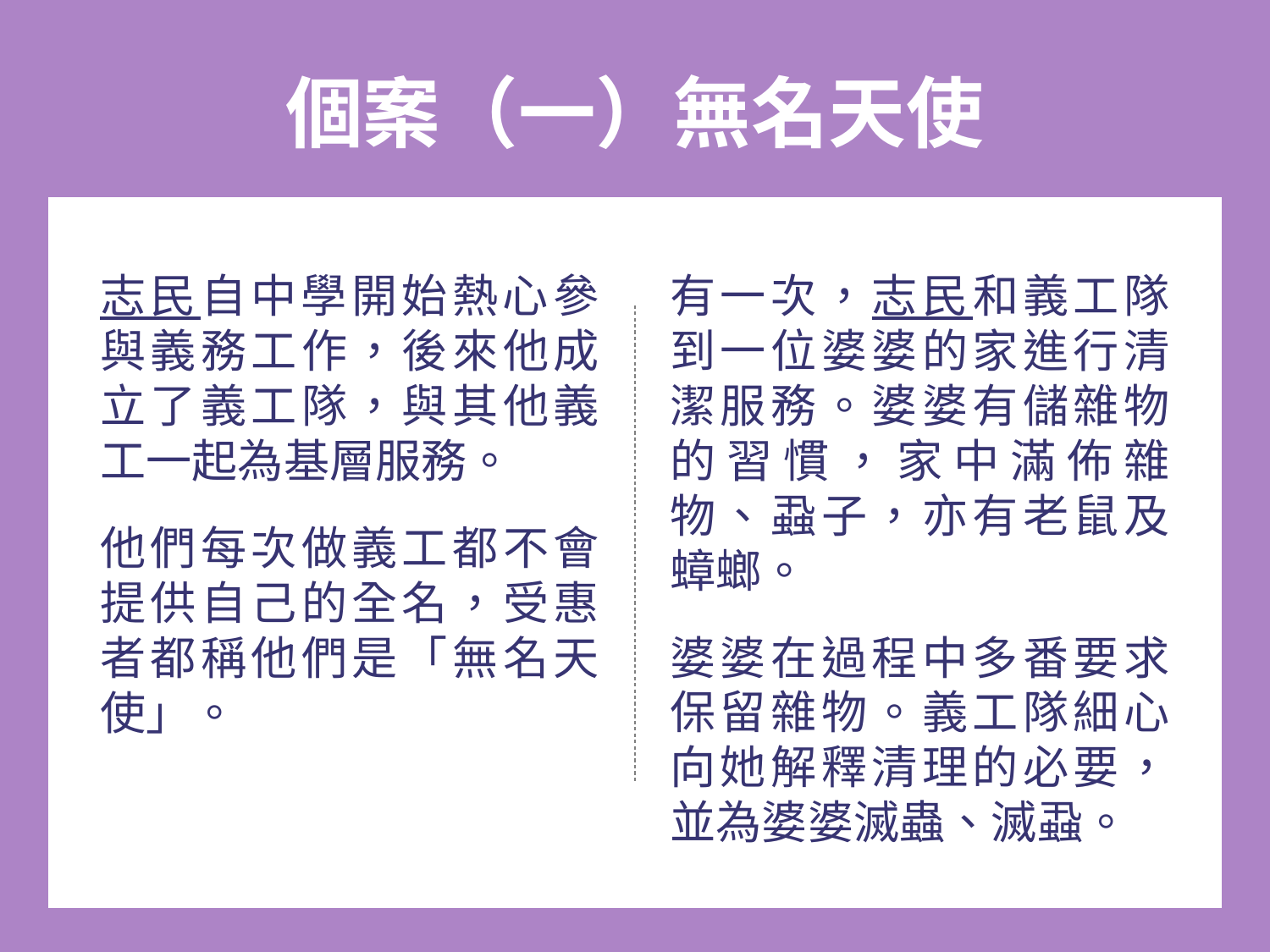

個案（一）無名天使
志民自中學開始熱心參與義務工作，後來他成立了義工隊，與其他義工一起為基層服務。
他們每次做義工都不會提供自己的全名，受惠者都稱他們是「無名天使」。
有一次，志民和義工隊到一位婆婆的家進行清潔服務。婆婆有儲雜物的習慣，家中滿佈雜物、蝨子，亦有老鼠及蟑螂。
婆婆在過程中多番要求保留雜物。義工隊細心向她解釋清理的必要，並為婆婆滅蟲、滅蝨。